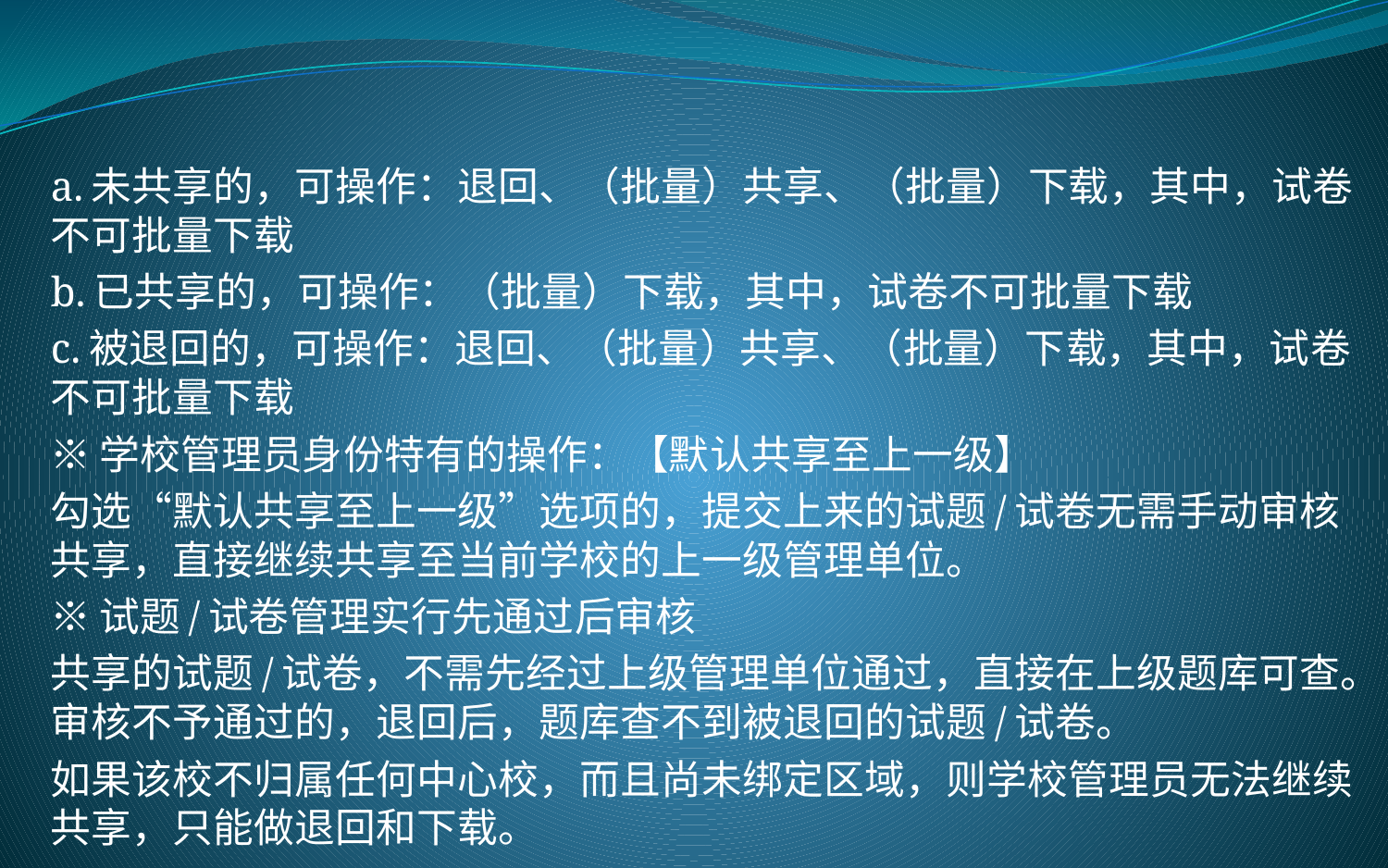

a.未共享的，可操作：退回、（批量）共享、（批量）下载，其中，试卷不可批量下载
b.已共享的，可操作：（批量）下载，其中，试卷不可批量下载
c.被退回的，可操作：退回、（批量）共享、（批量）下载，其中，试卷不可批量下载
※学校管理员身份特有的操作：【默认共享至上一级】
勾选“默认共享至上一级”选项的，提交上来的试题/试卷无需手动审核共享，直接继续共享至当前学校的上一级管理单位。
※试题/试卷管理实行先通过后审核
共享的试题/试卷，不需先经过上级管理单位通过，直接在上级题库可查。审核不予通过的，退回后，题库查不到被退回的试题/试卷。
如果该校不归属任何中心校，而且尚未绑定区域，则学校管理员无法继续共享，只能做退回和下载。